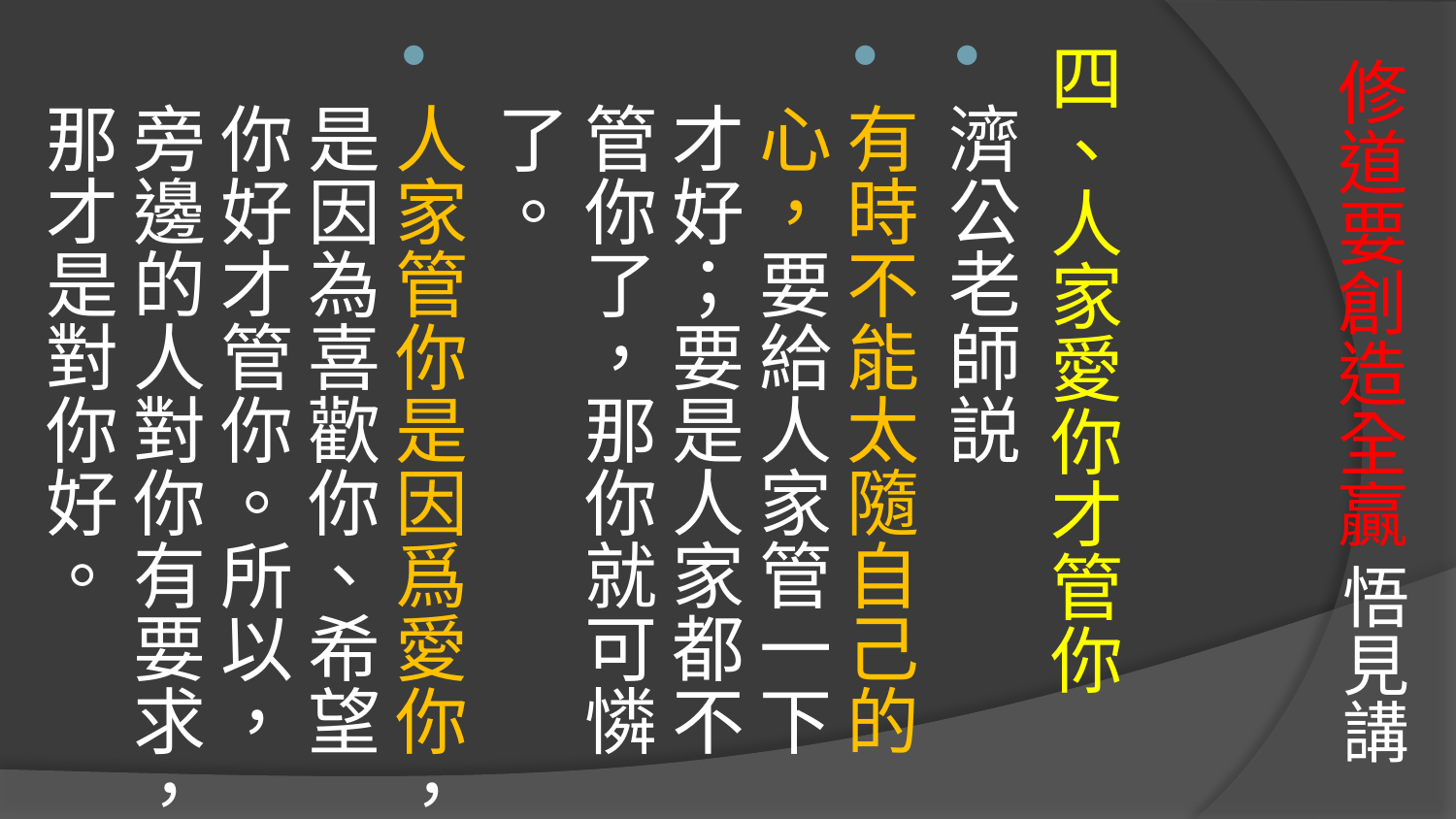

四、人家愛你才管你
濟公老師説
有時不能太隨自己的心，要給人家管一下才好；要是人家都不管你了，那你就可憐了。
人家管你是因爲愛你，是因為喜歡你、希望你好才管你。所以，旁邊的人對你有要求，那才是對你好。
# 修道要創造全贏 悟見講